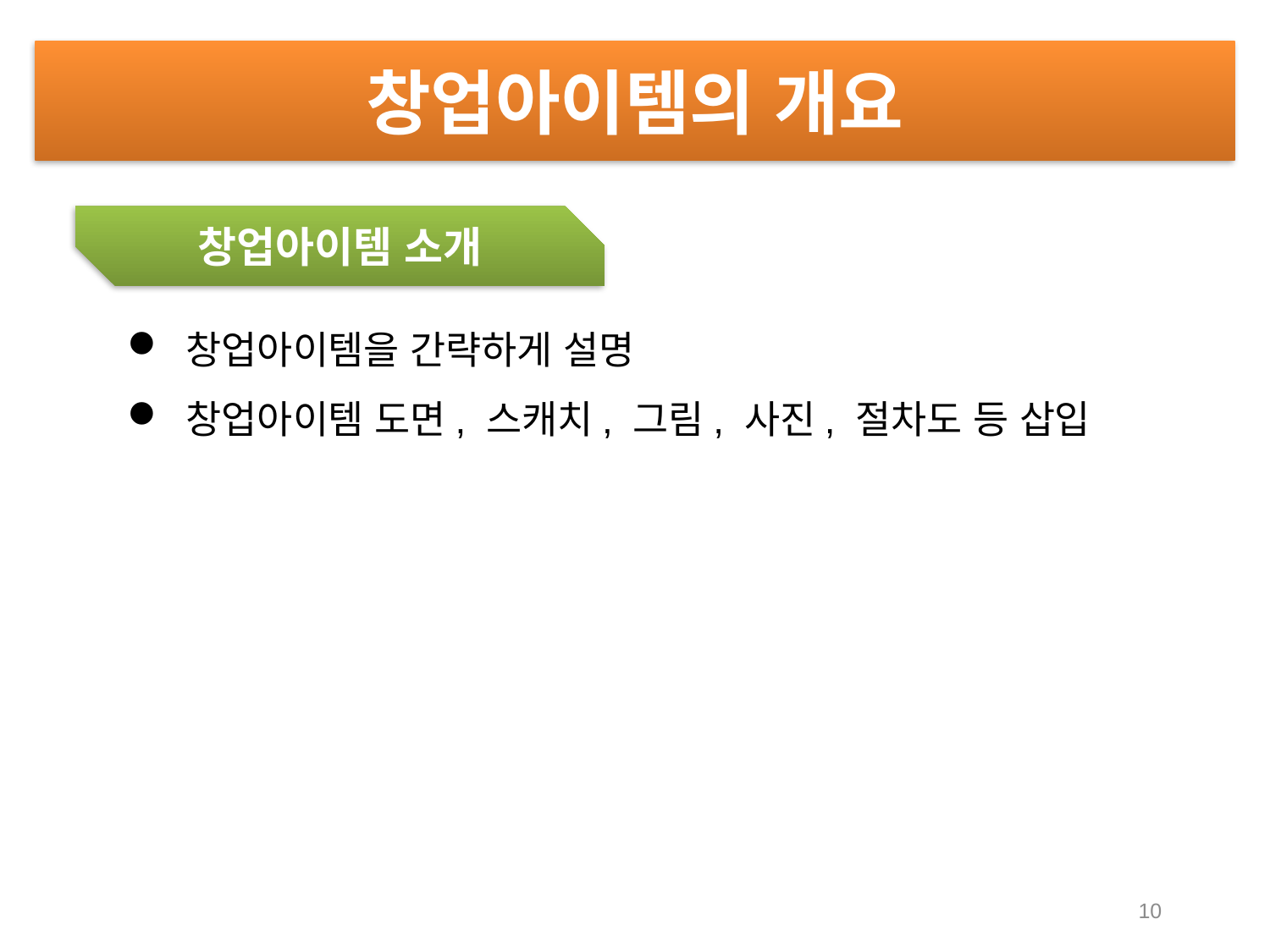

창업아이템의 개요
창업아이템 소개
 창업아이템을 간략하게 설명
 창업아이템 도면, 스캐치, 그림, 사진, 절차도 등 삽입
10